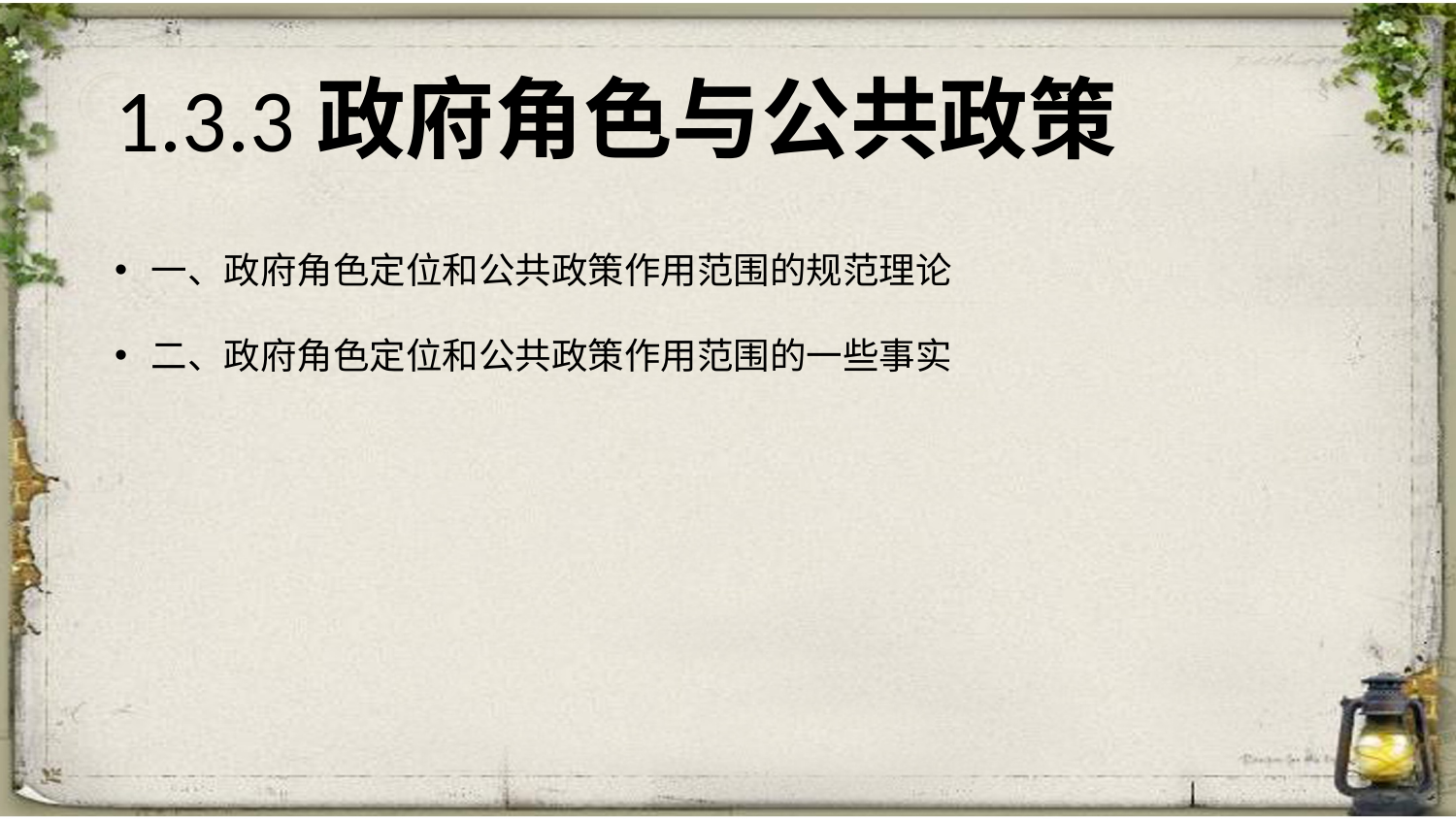

# 1.3.3政府角色与公共政策
一、政府角色定位和公共政策作用范围的规范理论
二、政府角色定位和公共政策作用范围的一些事实